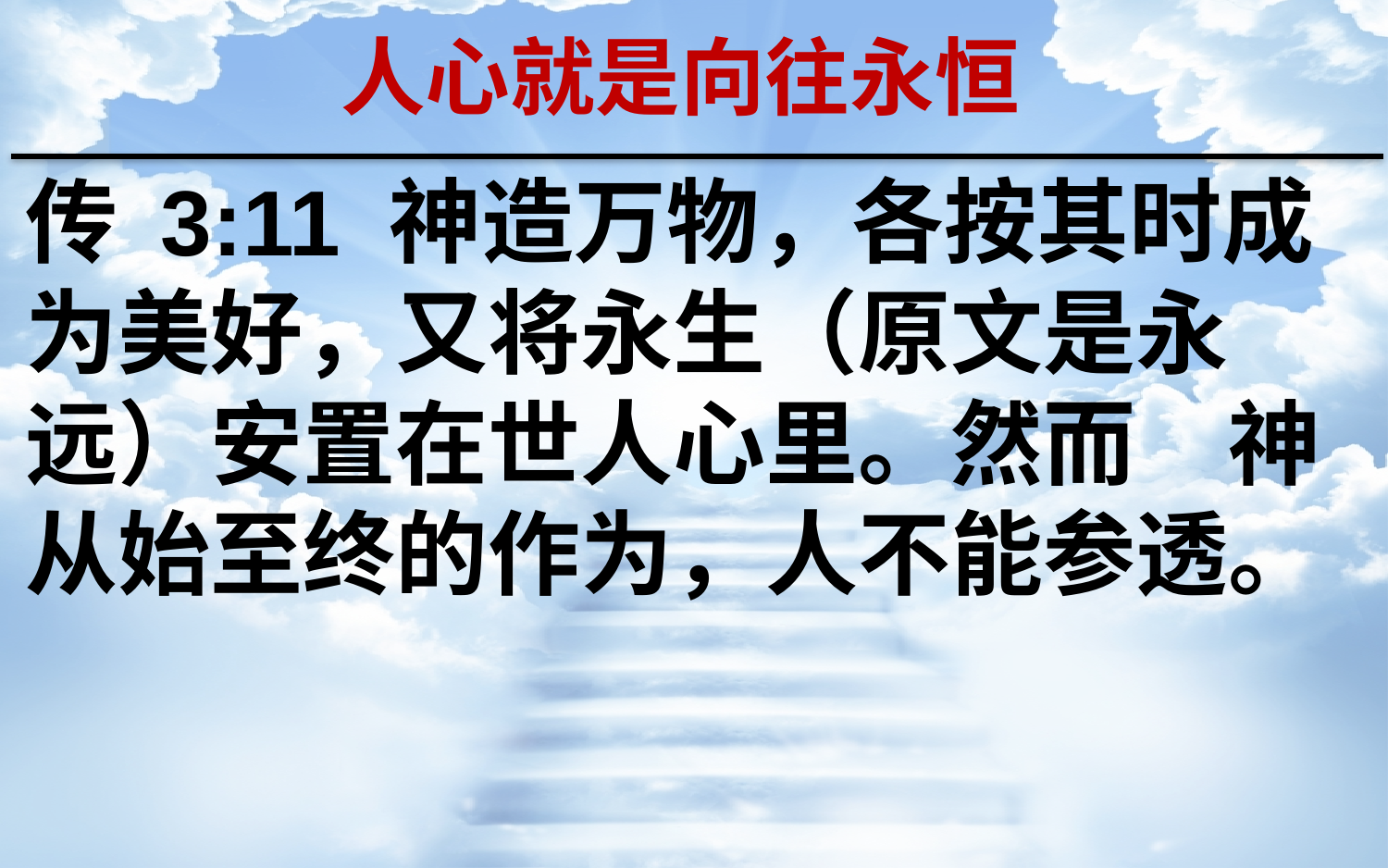

人心就是向往永恒
传 3:11 神造万物，各按其时成为美好，又将永生（原文是永远）安置在世人心里。然而　神从始至终的作为，人不能参透。